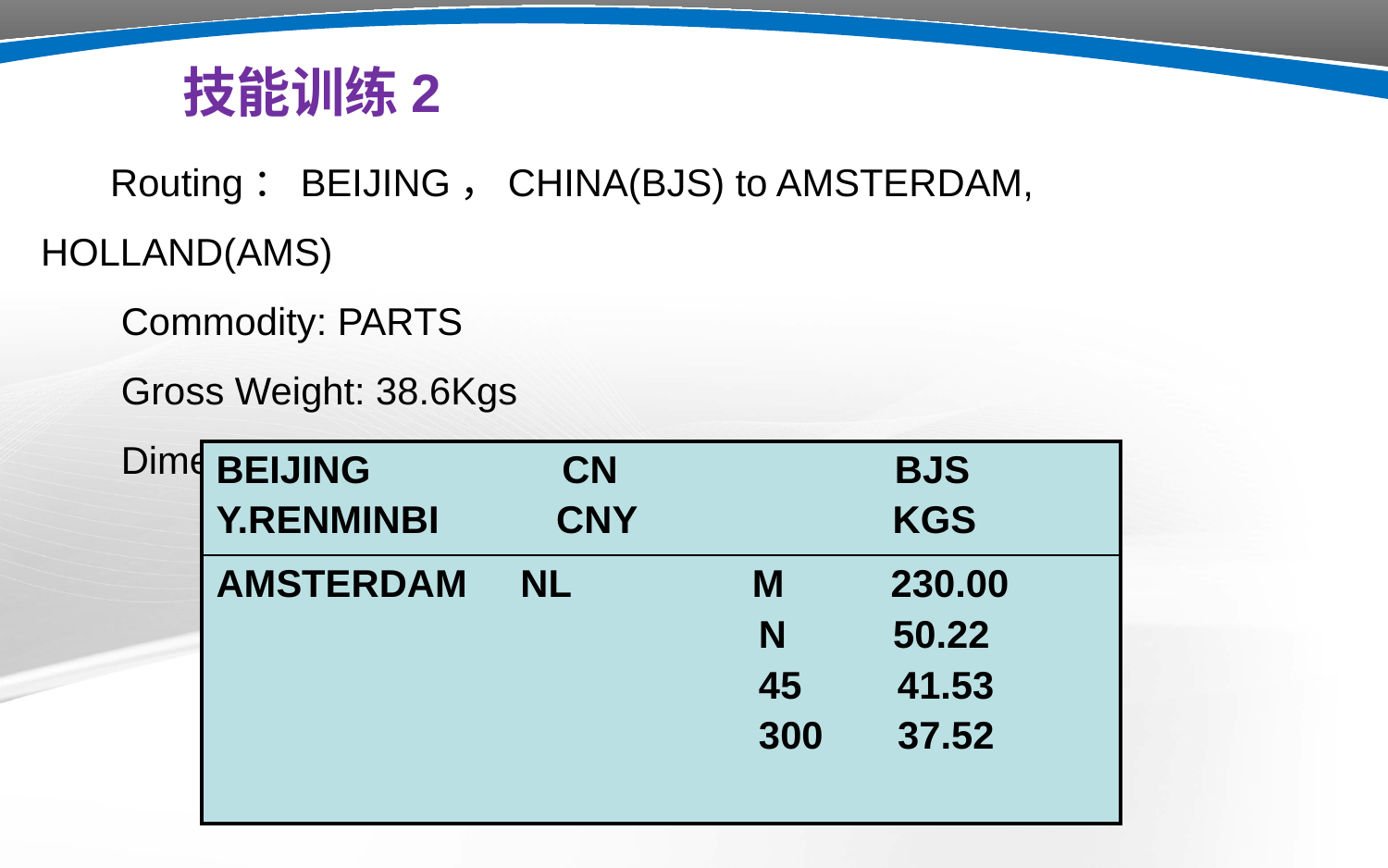

技能训练2
Routing：BEIJING，CHINA(BJS) to AMSTERDAM, HOLLAND(AMS)
 Commodity: PARTS
 Gross Weight: 38.6Kgs
 Dimensions：101X58X32cm 试计算应付运费。
| BEIJING CN BJS Y.RENMINBI CNY KGS |
| --- |
| AMSTERDAM NL M 230.00 N 50.22 45 41.53 300 37.52 |